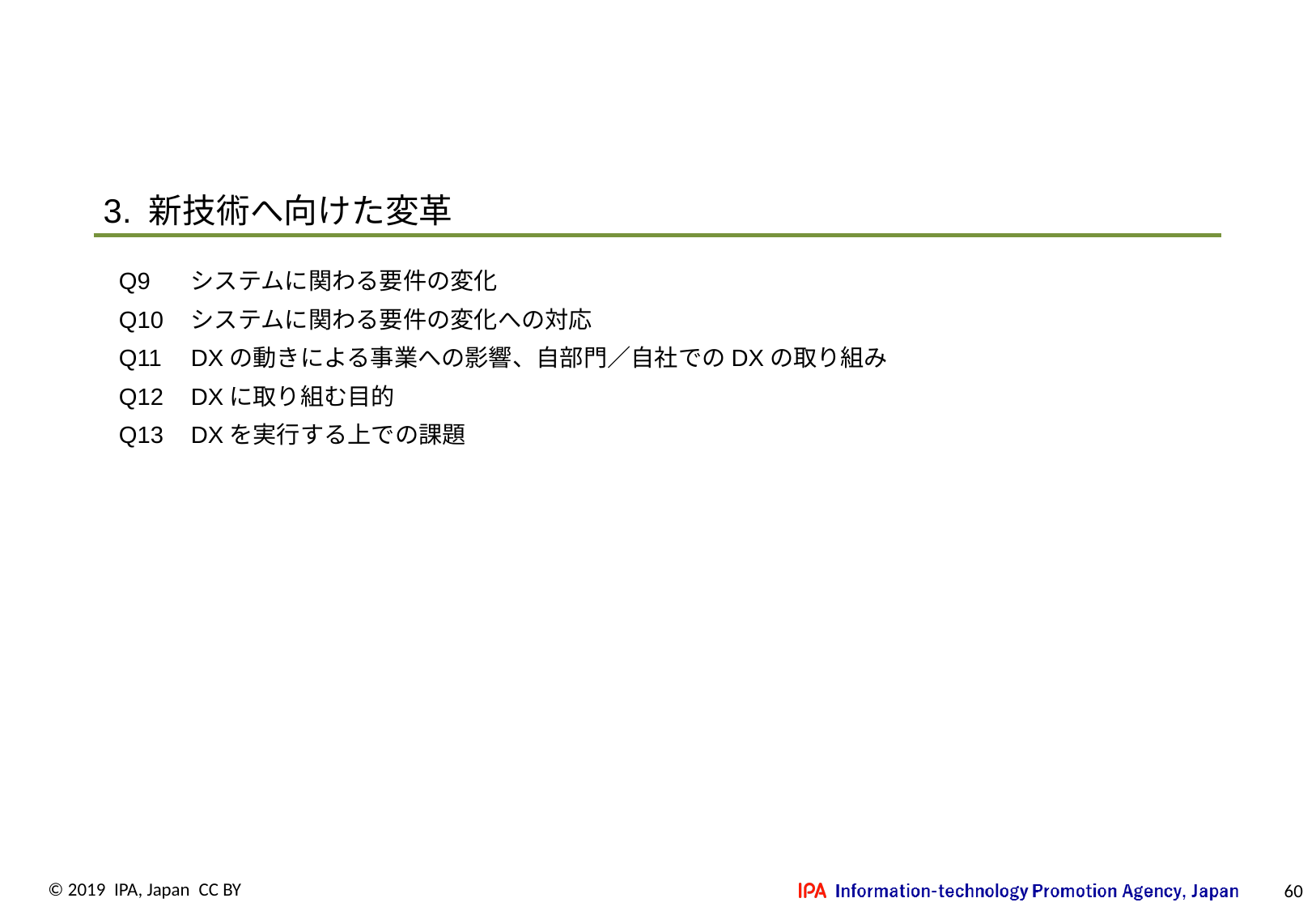

3. 新技術へ向けた変革
Q9	システムに関わる要件の変化
Q10	システムに関わる要件の変化への対応
Q11	DXの動きによる事業への影響、自部門／自社でのDXの取り組み
Q12	DXに取り組む目的
Q13	DXを実行する上での課題